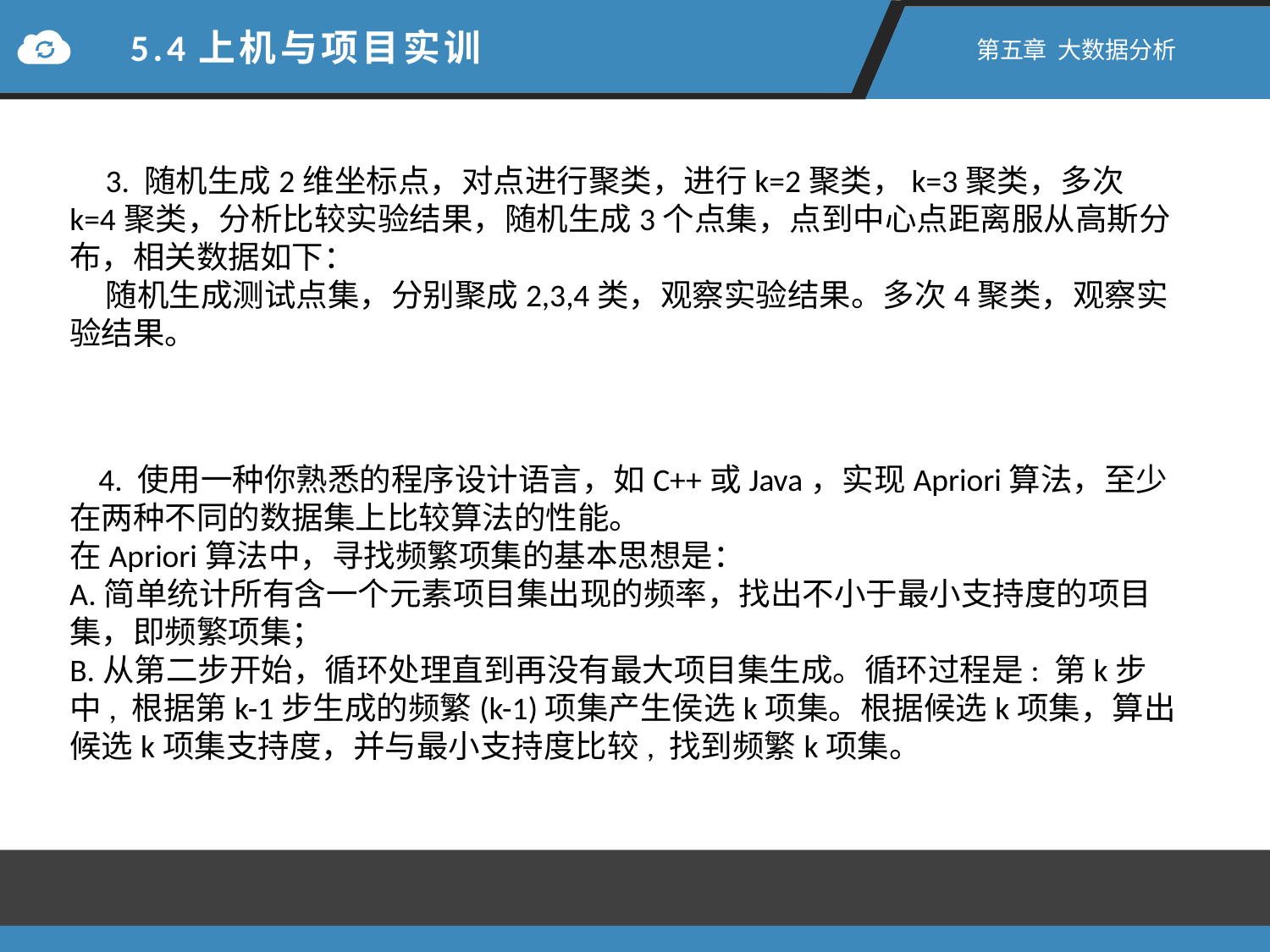

5.4上机与项目实训
第五章  大数据分析

3. 随机生成2维坐标点，对点进行聚类，进行k=2聚类，k=3聚类，多次k=4聚类，分析比较实验结果，随机生成3个点集，点到中心点距离服从高斯分布，相关数据如下：
随机生成测试点集，分别聚成2,3,4类，观察实验结果。多次4聚类，观察实验结果。
    4. 使用一种你熟悉的程序设计语言，如C++或Java，实现Apriori算法，至少在两种不同的数据集上比较算法的性能。
在Apriori算法中，寻找频繁项集的基本思想是：
A.简单统计所有含一个元素项目集出现的频率，找出不小于最小支持度的项目集，即频繁项集；
B.从第二步开始，循环处理直到再没有最大项目集生成。循环过程是: 第k步中, 根据第k-1步生成的频繁(k-1)项集产生侯选k项集。根据候选k项集，算出候选k项集支持度，并与最小支持度比较, 找到频繁k项集。